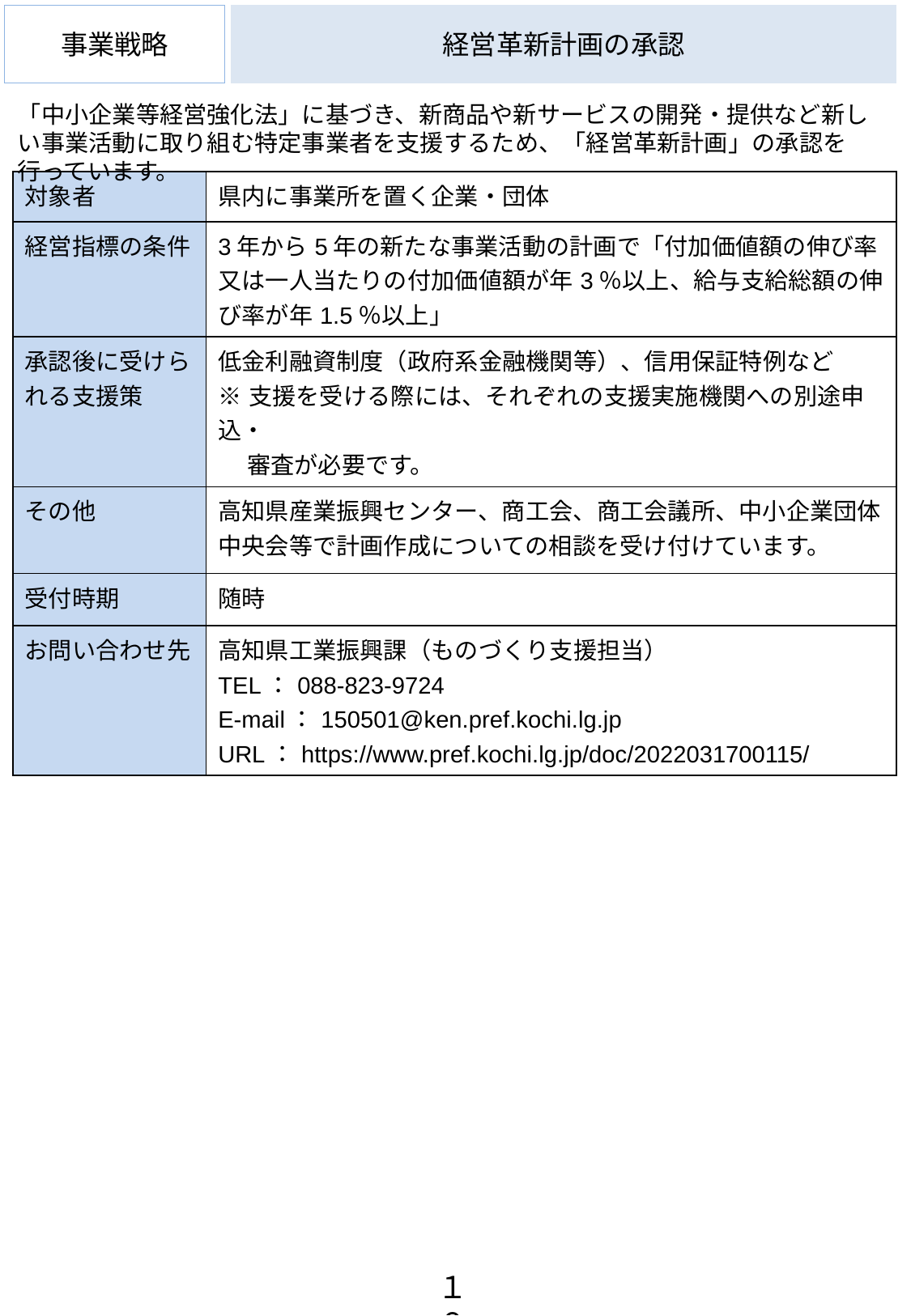

事業戦略
# 経営革新計画の承認
「中小企業等経営強化法」に基づき、新商品や新サービスの開発・提供など新しい事業活動に取り組む特定事業者を支援するため、「経営革新計画」の承認を行っています。
| 対象者 | 県内に事業所を置く企業・団体 |
| --- | --- |
| 経営指標の条件 | 3年から5年の新たな事業活動の計画で「付加価値額の伸び率又は一人当たりの付加価値額が年3％以上、給与支給総額の伸び率が年1.5％以上」 |
| 承認後に受けられる支援策 | 低金利融資制度（政府系金融機関等）、信用保証特例など ※支援を受ける際には、それぞれの支援実施機関への別途申込・ 　 審査が必要です。 |
| その他 | 高知県産業振興センター、商工会、商工会議所、中小企業団体中央会等で計画作成についての相談を受け付けています。 |
| 受付時期 | 随時 |
| お問い合わせ先 | 高知県工業振興課（ものづくり支援担当） TEL：088-823-9724 E-mail：150501@ken.pref.kochi.lg.jp URL：https://www.pref.kochi.lg.jp/doc/2022031700115/ |
１０